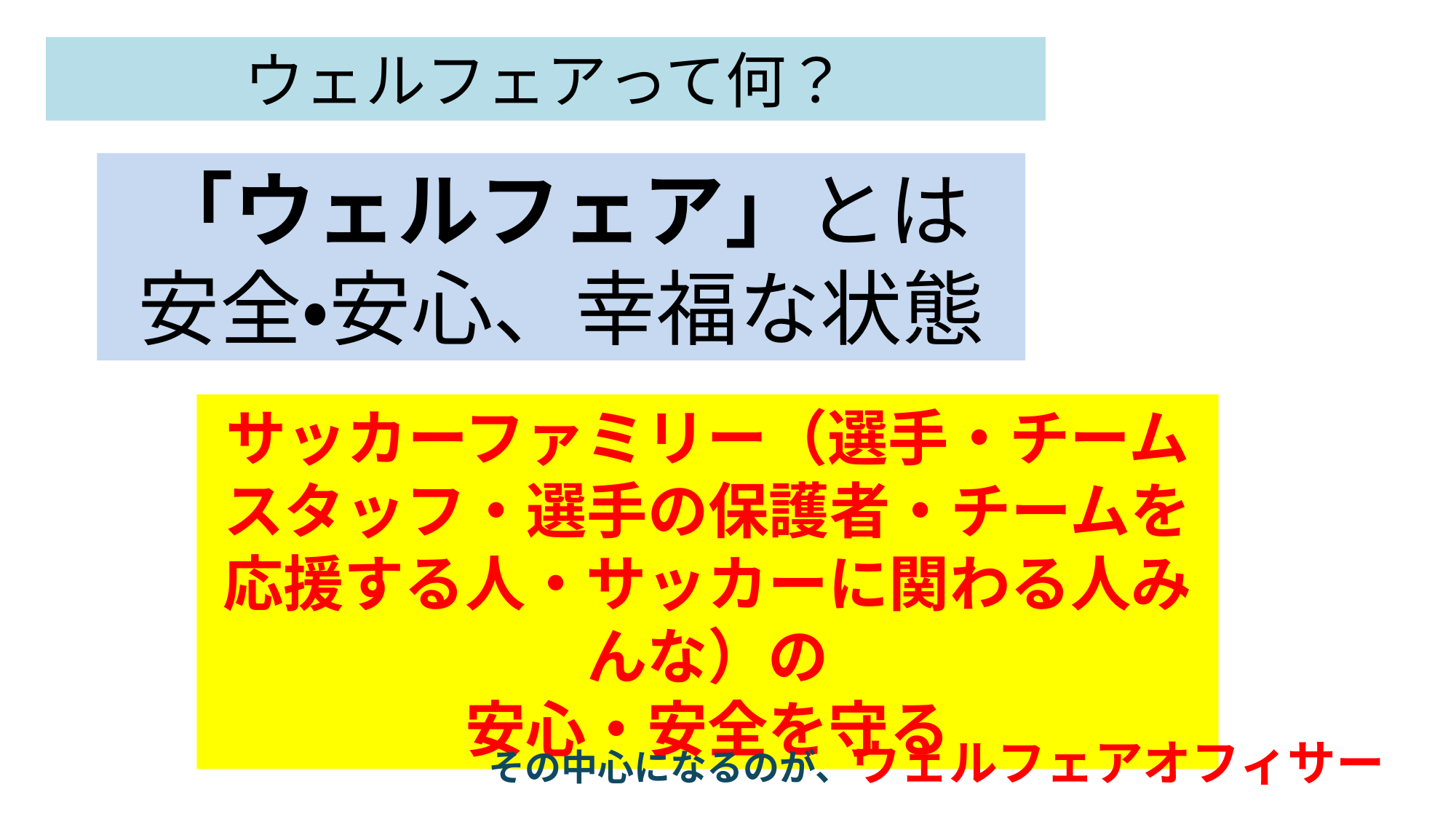

ウェルフェアって何？
「ウェルフェア」とは
安全・安心、幸福な状態
サッカーファミリー（選手・チームスタッフ・選手の保護者・チームを応援する人・サッカーに関わる人みんな）の
安心・安全を守る
その中心になるのが、ウェルフェアオフィサー